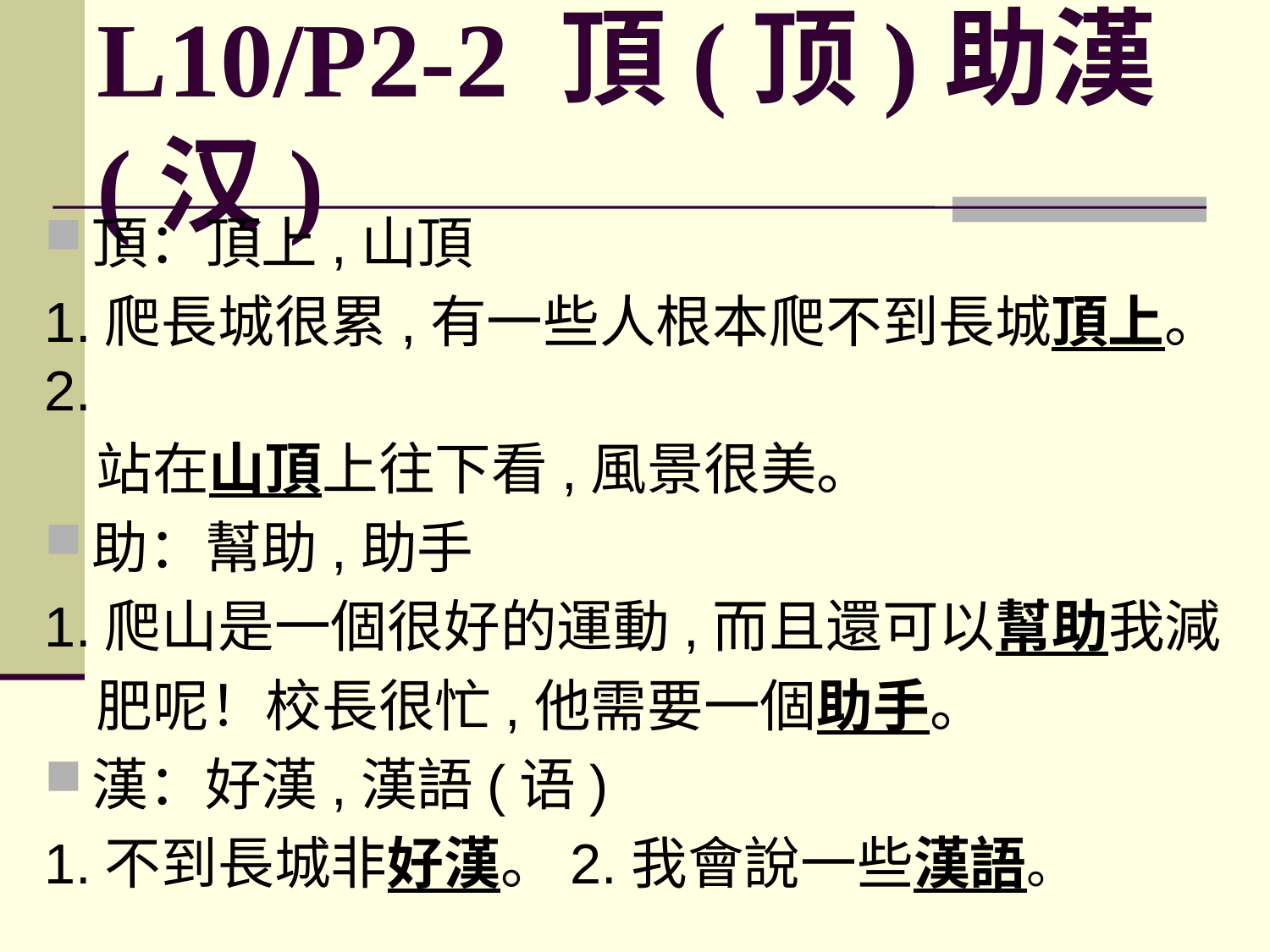

# L10/P2-2 頂(顶)助漢(汉)
頂：頂上,山頂
1.爬長城很累,有一些人根本爬不到長城頂上。2.
   站在山頂上往下看,風景很美。
助：幫助,助手
1.爬山是一個很好的運動,而且還可以幫助我減
   肥呢！校長很忙,他需要一個助手。
漢：好漢,漢語(语)
1.不到長城非好漢。2.我會說一些漢語。